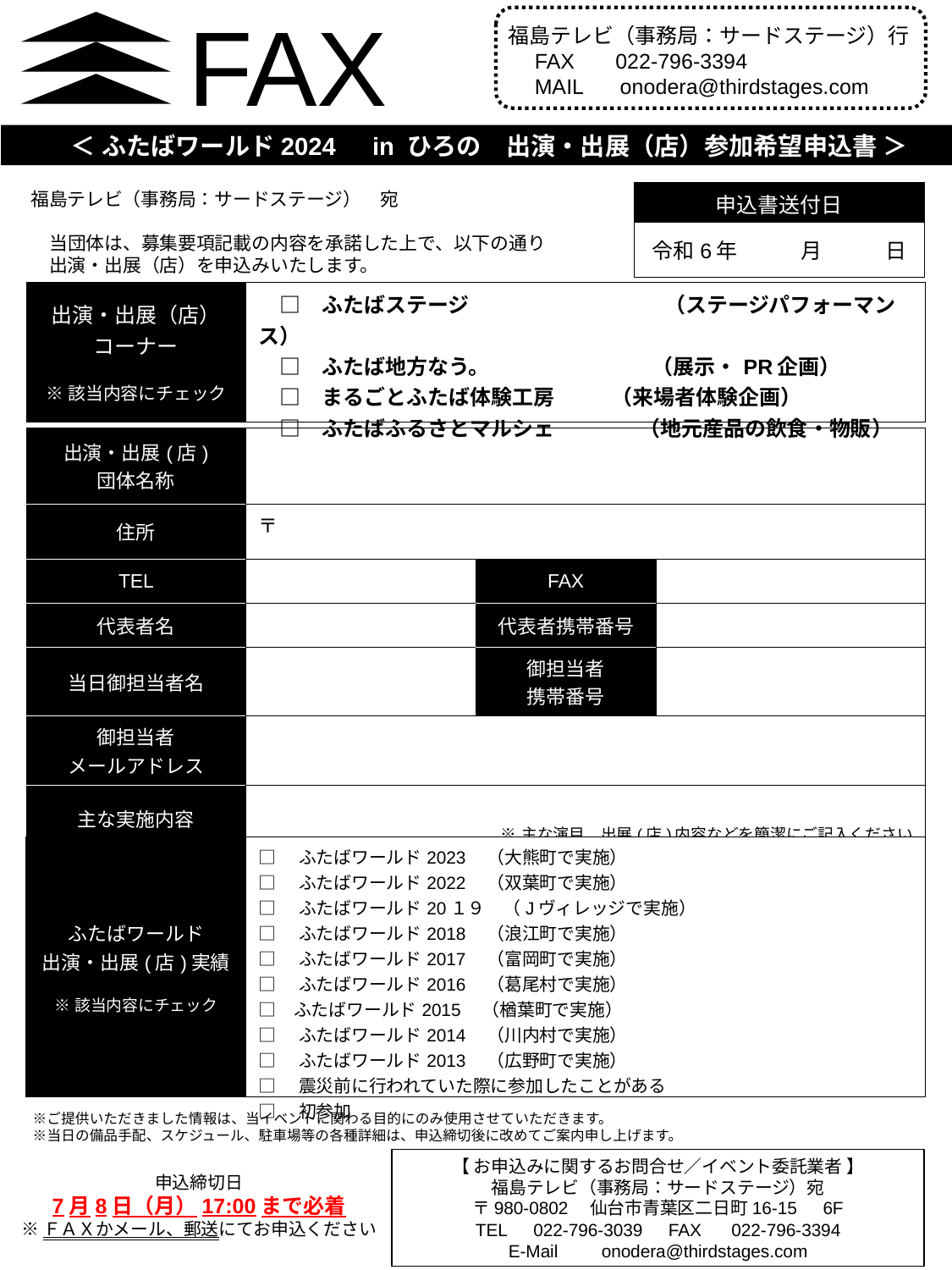

FAX

福島テレビ（事務局：サードステージ）行
　FAX　  022-796-3394
　MAIL　 onodera@thirdstages.com

　＜ ふたばワールド2024　in ひろの　出演・出展（店）参加希望申込書 ＞

　福島テレビ（事務局：サードステージ）　宛

　　当団体は、募集要項記載の内容を承諾した上で、以下の通り
　　出演・出展（店）を申込みいたします。
| 申込書送付日 |
| --- |
| 令和6年　　　月　　　日 |
| 出演・出展（店） コーナー ※該当内容にチェック | □　ふたばステージ　　　　　　　　　 （ステージパフォーマンス） 　□　ふたば地方なう。　　　　　　　 （展示・PR企画） 　□　まるごとふたば体験工房　　 （来場者体験企画） 　□　ふたばふるさとマルシェ　　　　（地元産品の飲食・物販） |
| --- | --- |
| 出演・出展(店) 団体名称 |  |  |  |
| --- | --- | --- | --- |
| 住所 | 〒 |  |  |
| TEL |  | FAX |  |
| 代表者名 |  | 代表者携帯番号 |  |
| 当日御担当者名 |  | 御担当者 携帯番号 |  |
| 御担当者 メールアドレス |  |  |  |
| 主な実施内容 | ※主な演目、出展(店)内容などを簡潔にご記入ください |  |  |
| ふたばワールド 出演・出展(店)実績 ※該当内容にチェック | □　ふたばワールド2023　（大熊町で実施） □　ふたばワールド2022　（双葉町で実施） □　ふたばワールド20１９　（Jヴィレッジで実施） □　ふたばワールド2018　（浪江町で実施） □　ふたばワールド2017　（富岡町で実施） □　ふたばワールド2016　（葛尾村で実施） □　ふたばワールド2015　（楢葉町で実施） □　ふたばワールド2014　（川内村で実施） □　ふたばワールド2013　（広野町で実施） □　震災前に行われていた際に参加したことがある □　初参加 |
| --- | --- |
　※ご提供いただきました情報は、当イベントに関わる目的にのみ使用させていただきます。
　※当日の備品手配、スケジュール、駐車場等の各種詳細は、申込締切後に改めてご案内申し上げます。
【 お申込みに関するお問合せ／イベント委託業者 】
福島テレビ（事務局：サードステージ）宛
〒980-0802　仙台市青葉区二日町16-15　6F
TEL　022-796-3039　FAX　 022-796-3394
E-Mail　　onodera@thirdstages.com
申込締切日
7月8日（月）17:00まで必着
※ＦＡＸかメール、郵送にてお申込ください